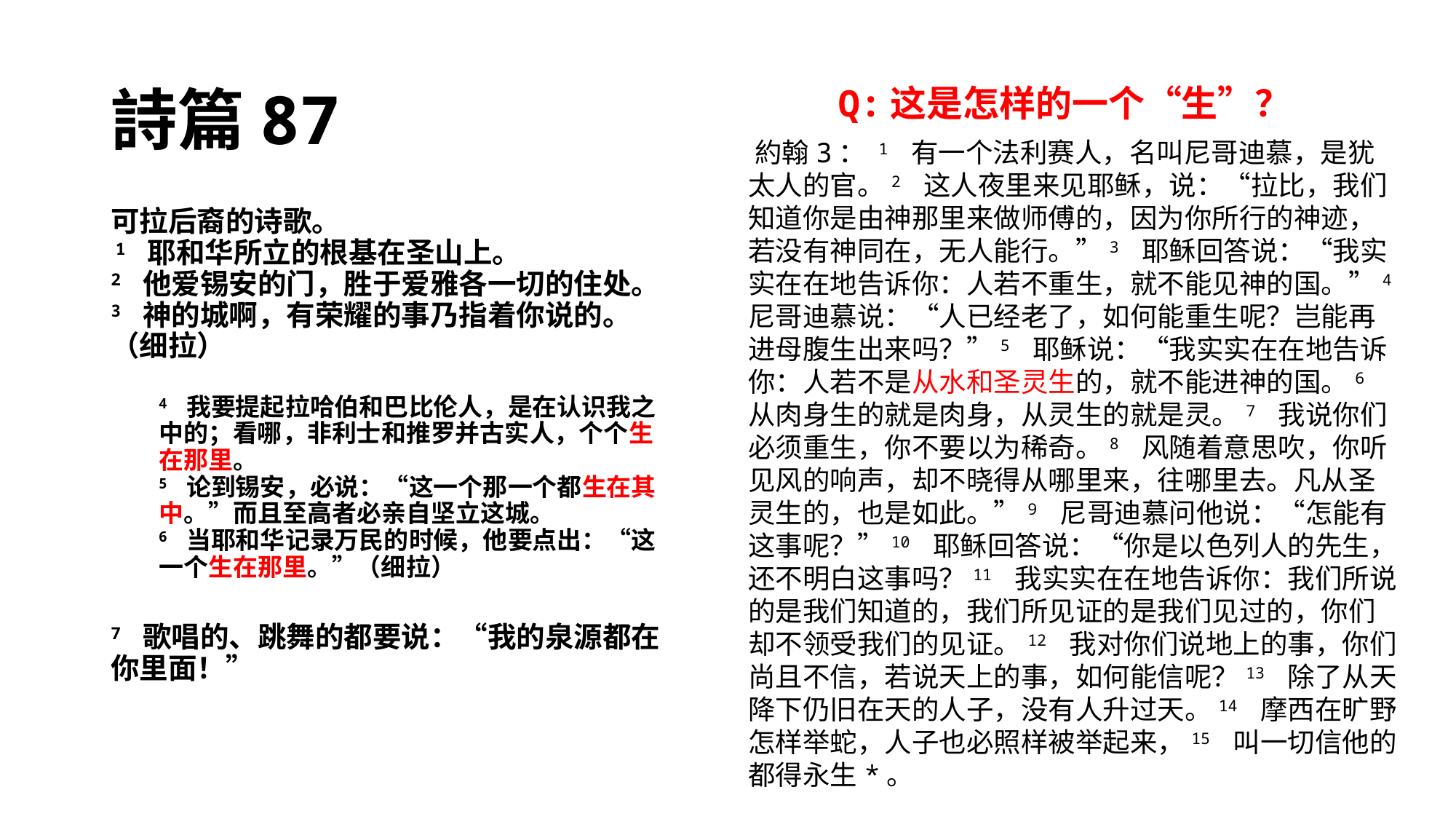

# 詩篇87
Q:这是怎样的一个“生”？
​約翰3： 1 有一个法利赛人，名叫尼哥迪慕，是犹太人的官。2 这人夜里来见耶稣，说：“拉比，我们知道你是由神那里来做师傅的，因为你所行的神迹，若没有神同在，无人能行。”3 耶稣回答说：“我实实在在地告诉你：人若不重生，就不能见神的国。”4 尼哥迪慕说：“人已经老了，如何能重生呢？岂能再进母腹生出来吗？”5 耶稣说：“我实实在在地告诉你：人若不是从水和圣灵生的，就不能进神的国。6 从肉身生的就是肉身，从灵生的就是灵。7 我说你们必须重生，你不要以为稀奇。8 风随着意思吹，你听见风的响声，却不晓得从哪里来，往哪里去。凡从圣灵生的，也是如此。”9 尼哥迪慕问他说：“怎能有这事呢？”10 耶稣回答说：“你是以色列人的先生，还不明白这事吗？11 我实实在在地告诉你：我们所说的是我们知道的，我们所见证的是我们见过的，你们却不领受我们的见证。12 我对你们说地上的事，你们尚且不信，若说天上的事，如何能信呢？13 除了从天降下仍旧在天的人子，没有人升过天。14 摩西在旷野怎样举蛇，人子也必照样被举起来，15 叫一切信他的都得永生*。
可拉后裔的诗歌。
​1 耶和华所立的根基在圣山上。
2 他爱锡安的门，胜于爱雅各一切的住处。
3 神的城啊，有荣耀的事乃指着你说的。（细拉）
4 我要提起拉哈伯和巴比伦人，是在认识我之中的；看哪，非利士和推罗并古实人，个个生在那里。
5 论到锡安，必说：“这一个那一个都生在其中。”而且至高者必亲自坚立这城。
6 当耶和华记录万民的时候，他要点出：“这一个生在那里。”（细拉）
7 歌唱的、跳舞的都要说：“我的泉源都在你里面！”